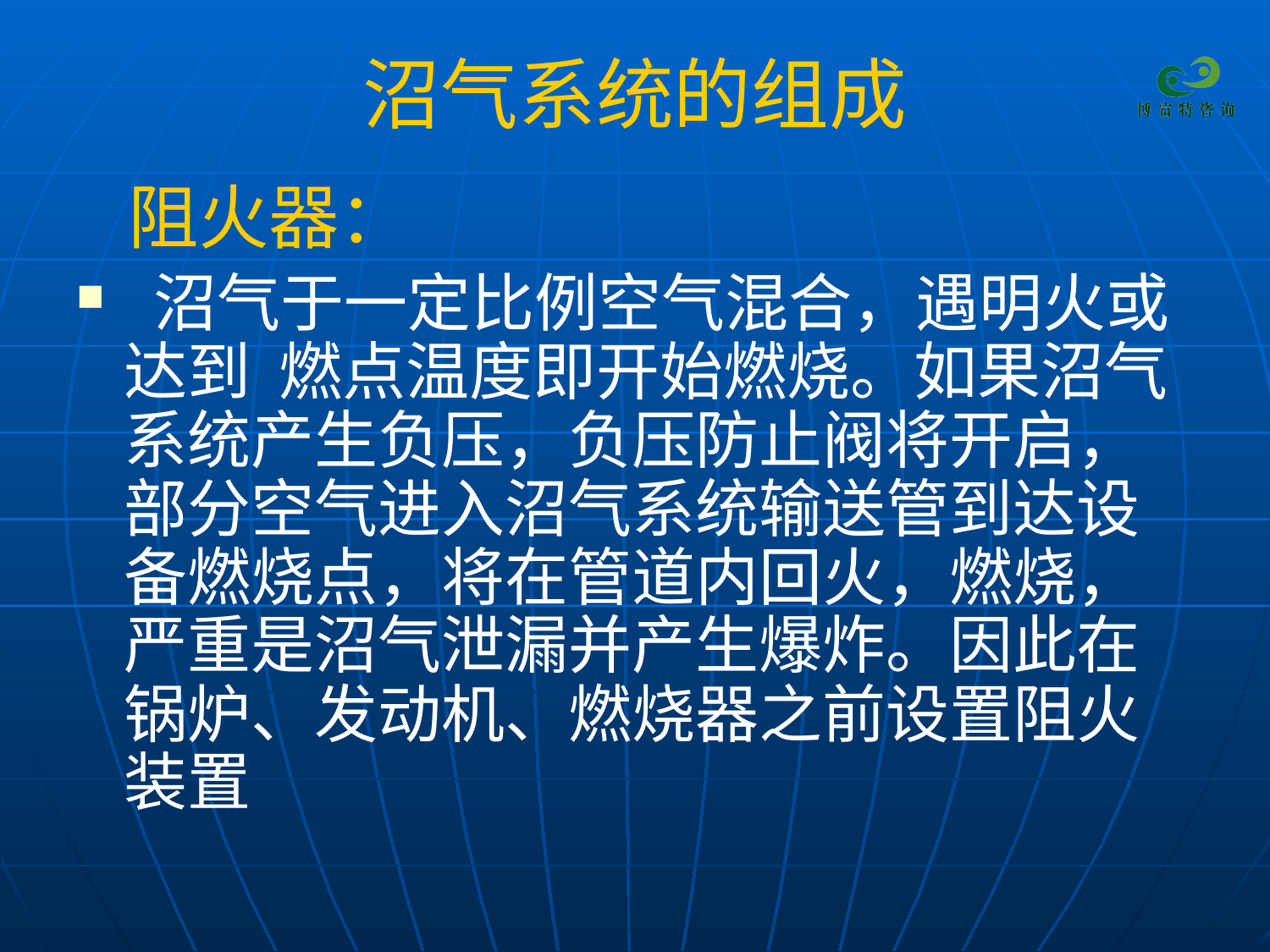

# 沼气系统的组成
   阻火器：
 沼气于一定比例空气混合，遇明火或达到  燃点温度即开始燃烧。如果沼气系统产生负压，负压防止阀将开启，部分空气进入沼气系统输送管到达设备燃烧点，将在管道内回火，燃烧，严重是沼气泄漏并产生爆炸。因此在锅炉、发动机、燃烧器之前设置阻火装置